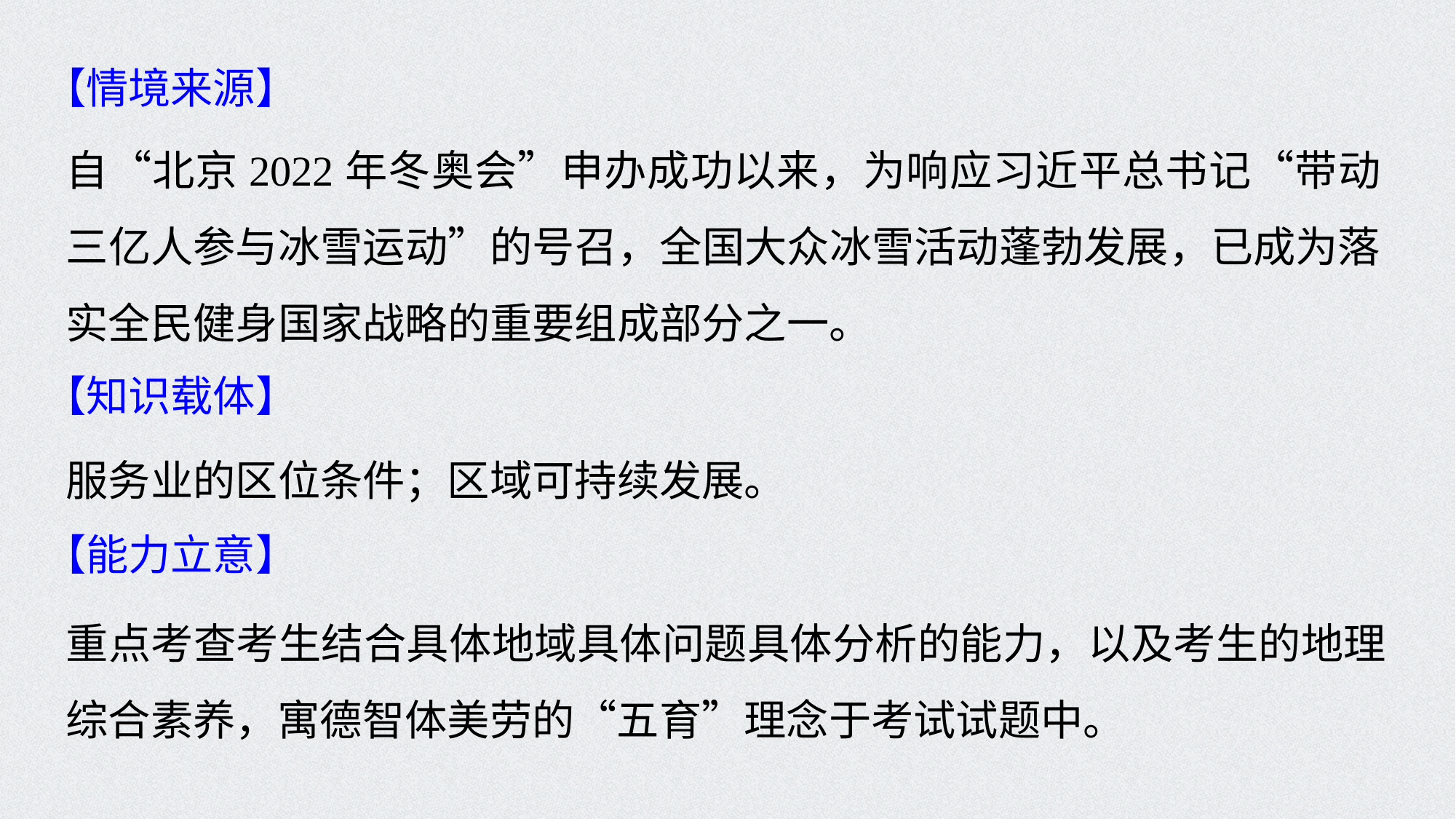

【情境来源】
自“北京2022年冬奥会”申办成功以来，为响应习近平总书记“带动三亿人参与冰雪运动”的号召，全国大众冰雪活动蓬勃发展，已成为落实全民健身国家战略的重要组成部分之一。
【知识载体】
服务业的区位条件；区域可持续发展。
【能力立意】
重点考查考生结合具体地域具体问题具体分析的能力，以及考生的地理综合素养，寓德智体美劳的“五育”理念于考试试题中。